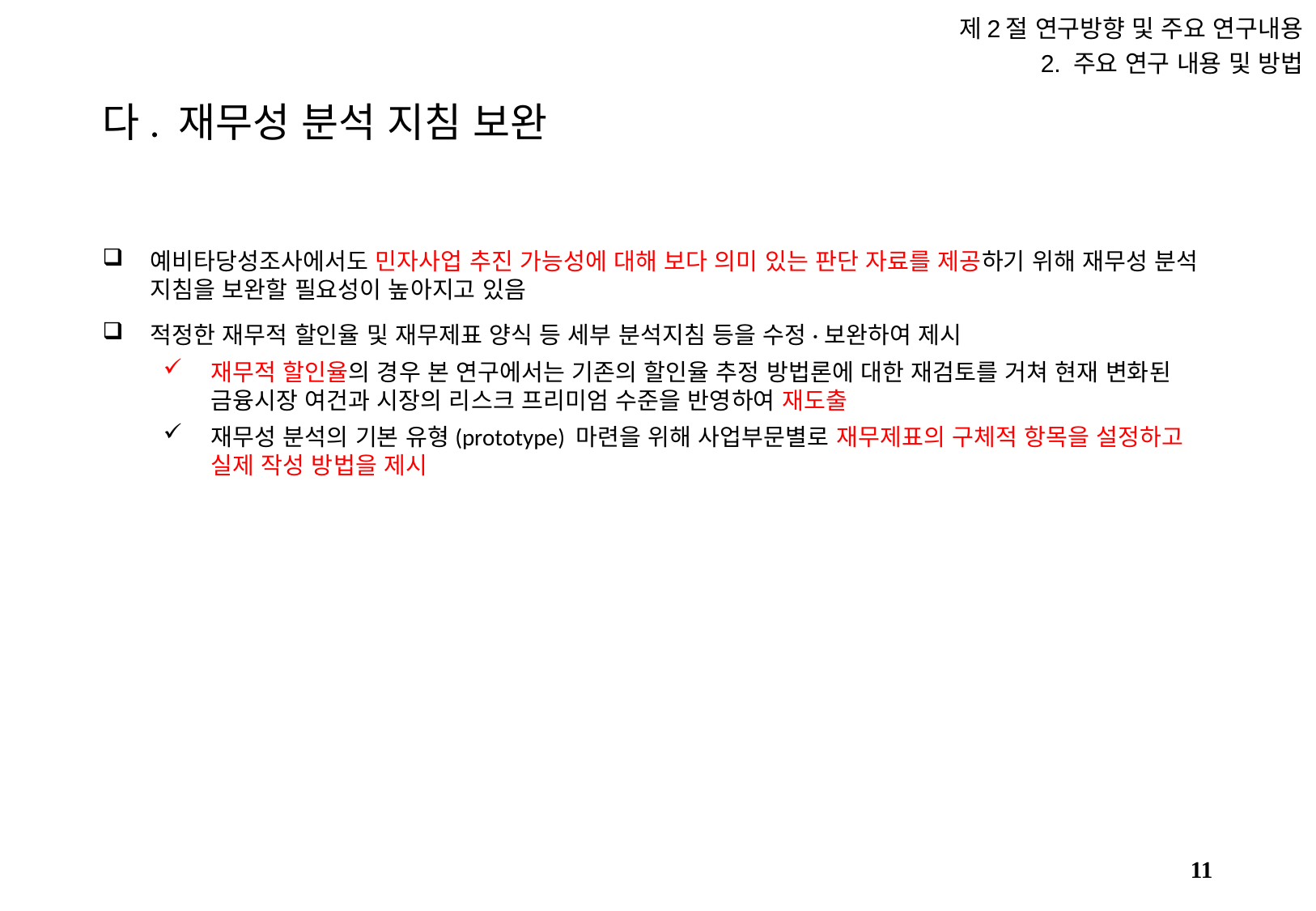

제2절 연구방향 및 주요 연구내용
2. 주요 연구 내용 및 방법
# 다. 재무성 분석 지침 보완
예비타당성조사에서도 민자사업 추진 가능성에 대해 보다 의미 있는 판단 자료를 제공하기 위해 재무성 분석 지침을 보완할 필요성이 높아지고 있음
적정한 재무적 할인율 및 재무제표 양식 등 세부 분석지침 등을 수정·보완하여 제시
재무적 할인율의 경우 본 연구에서는 기존의 할인율 추정 방법론에 대한 재검토를 거쳐 현재 변화된 금융시장 여건과 시장의 리스크 프리미엄 수준을 반영하여 재도출
재무성 분석의 기본 유형(prototype) 마련을 위해 사업부문별로 재무제표의 구체적 항목을 설정하고 실제 작성 방법을 제시
11